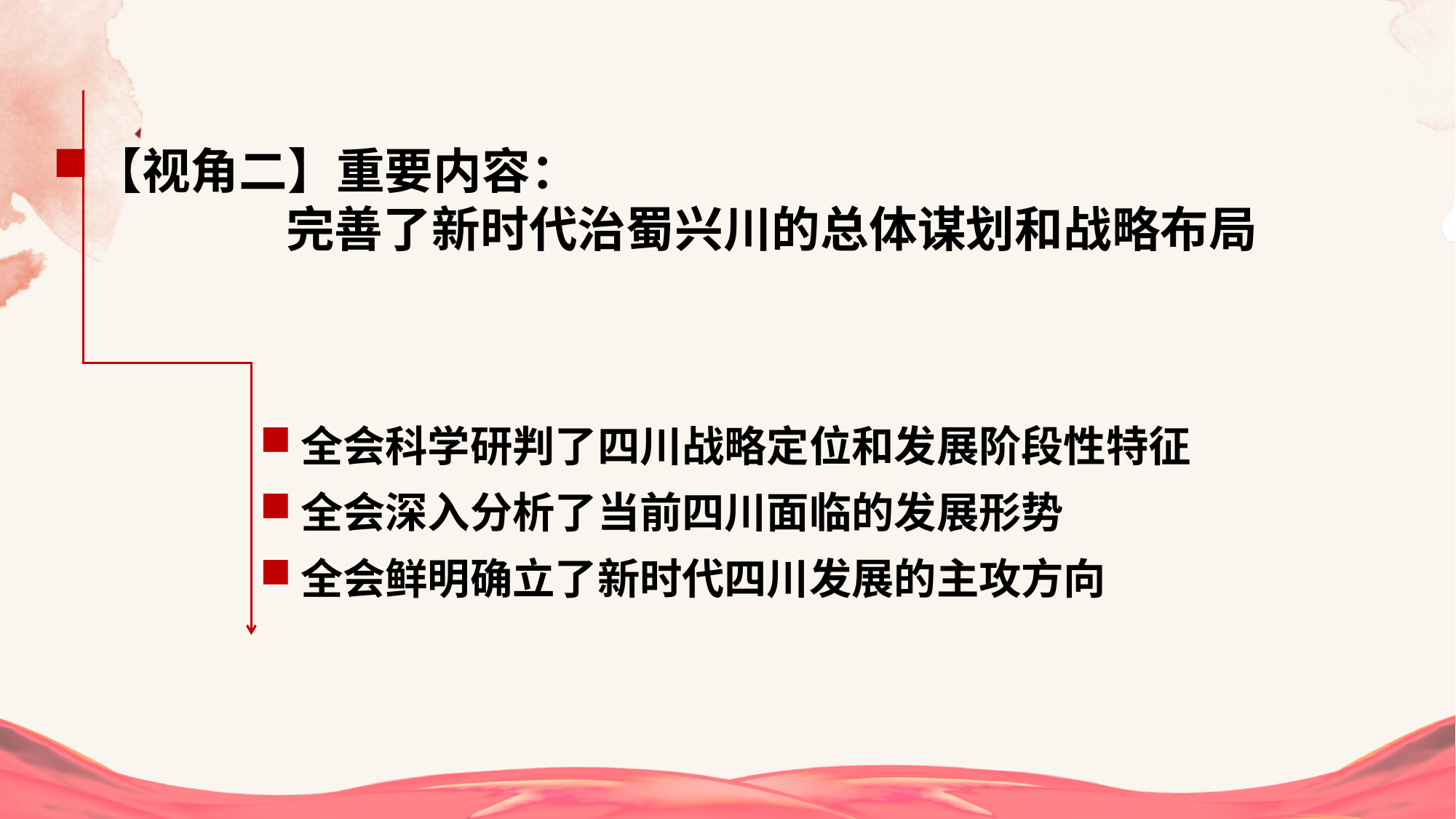

【视角二】重要内容：
                    完善了新时代治蜀兴川的总体谋划和战略布局
全会科学研判了四川战略定位和发展阶段性特征
全会深入分析了当前四川面临的发展形势
全会鲜明确立了新时代四川发展的主攻方向